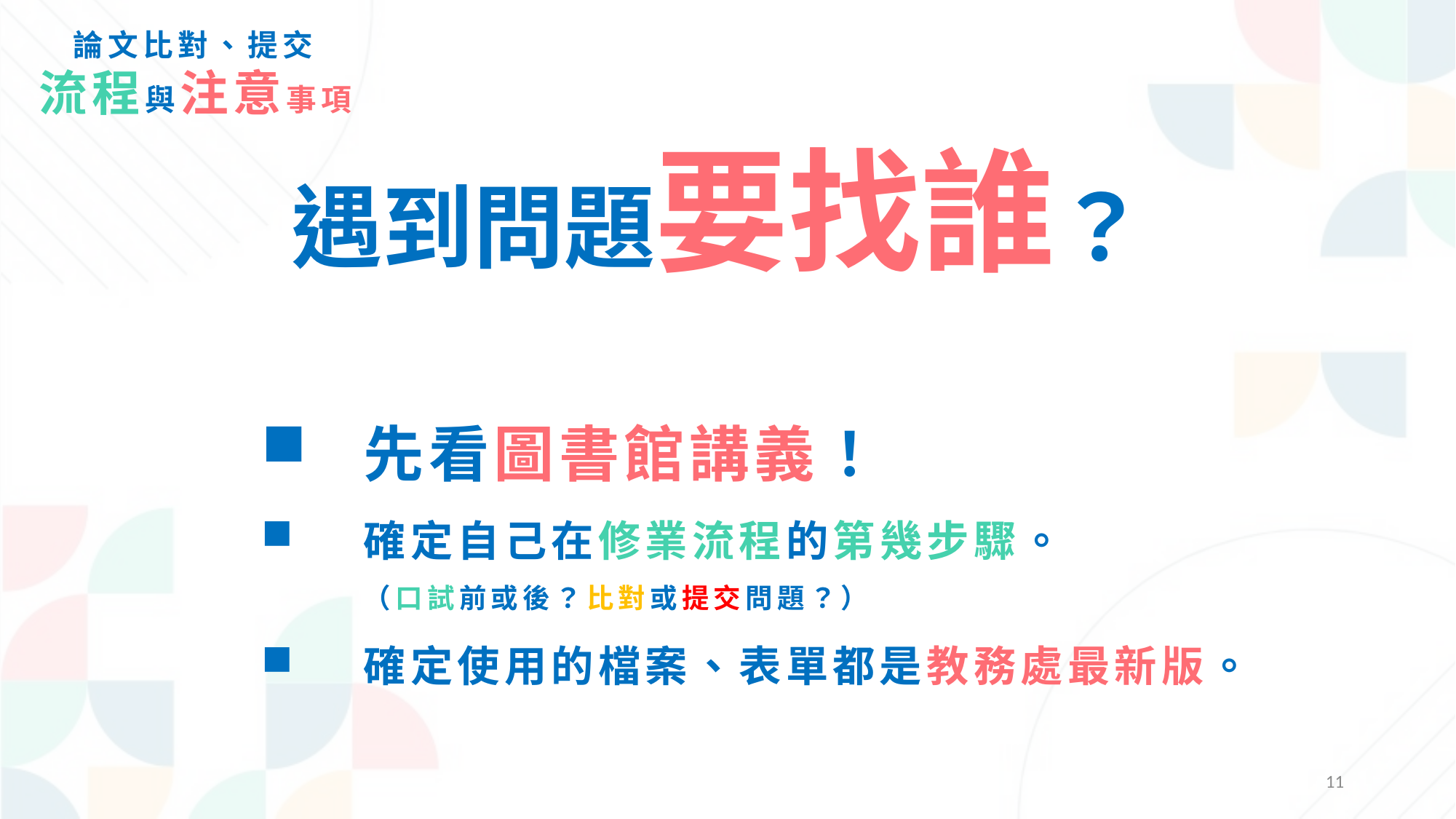

論文比對、提交
流程與注意事項
遇到問題要找誰？
先看圖書館講義！
確定自己在修業流程的第幾步驟。
（口試前或後？比對或提交問題？）
確定使用的檔案、表單都是教務處最新版。
11